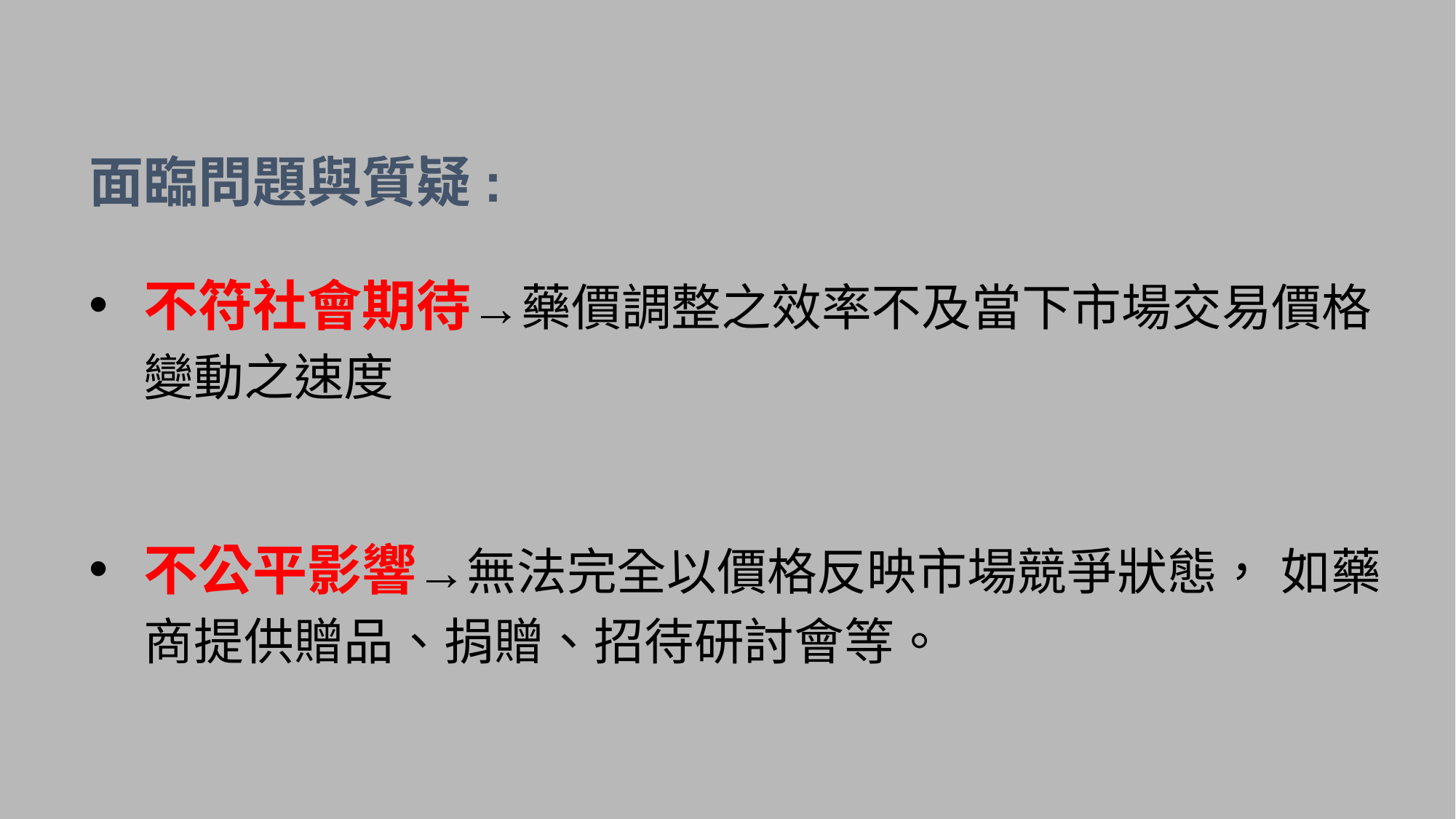

面臨問題與質疑:

不符社會期待→藥價調整之效率不及當下市場交易價格變動之速度
不公平影響→無法完全以價格反映市場競爭狀態， 如藥商提供贈品、捐贈、招待研討會等。